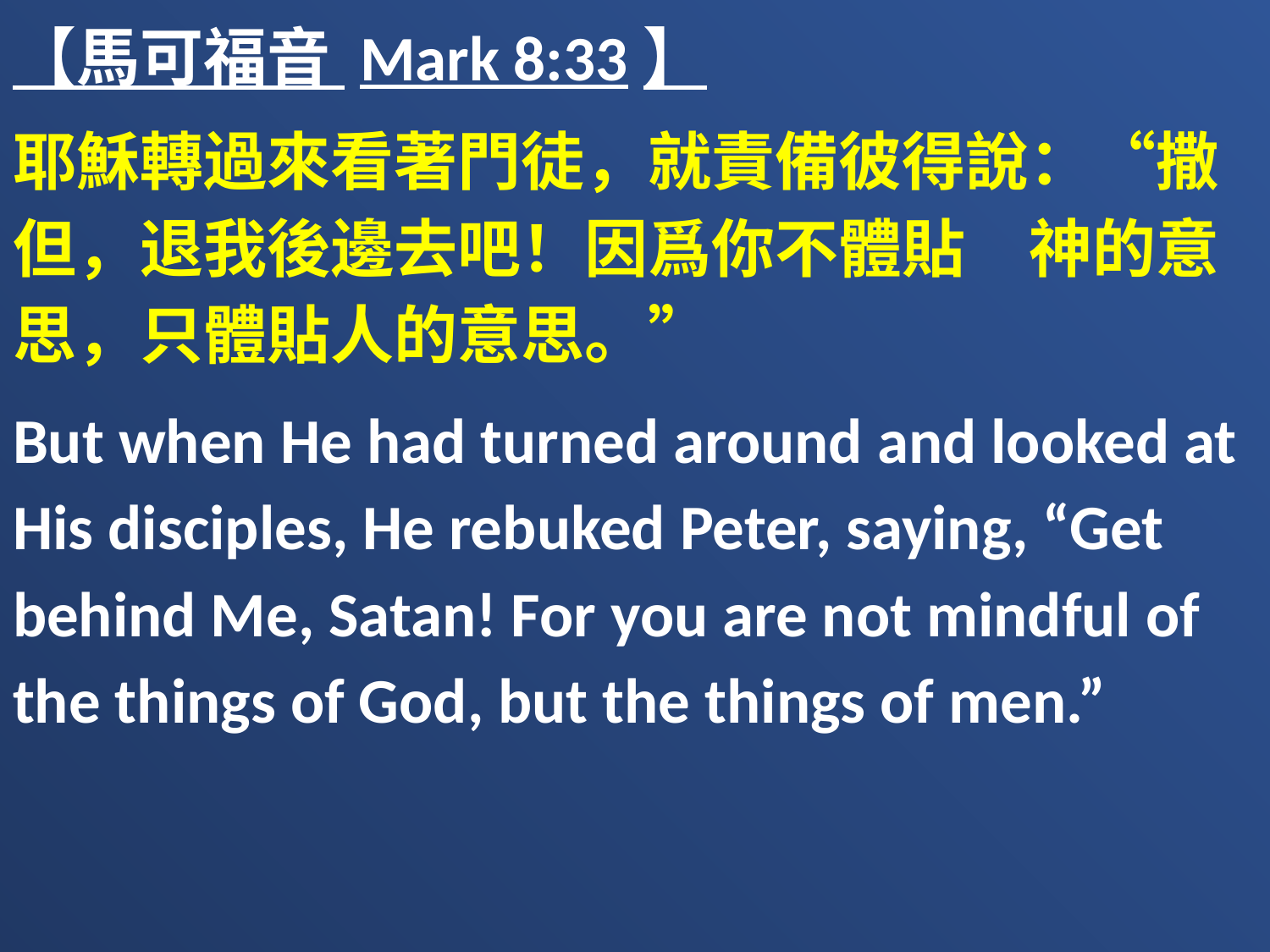

【馬可福音 Mark 8:33】
耶穌轉過來看著門徒，就責備彼得說：“撒但，退我後邊去吧！因爲你不體貼　神的意思，只體貼人的意思。”
But when He had turned around and looked at His disciples, He rebuked Peter, saying, “Get behind Me, Satan! For you are not mindful of the things of God, but the things of men.”